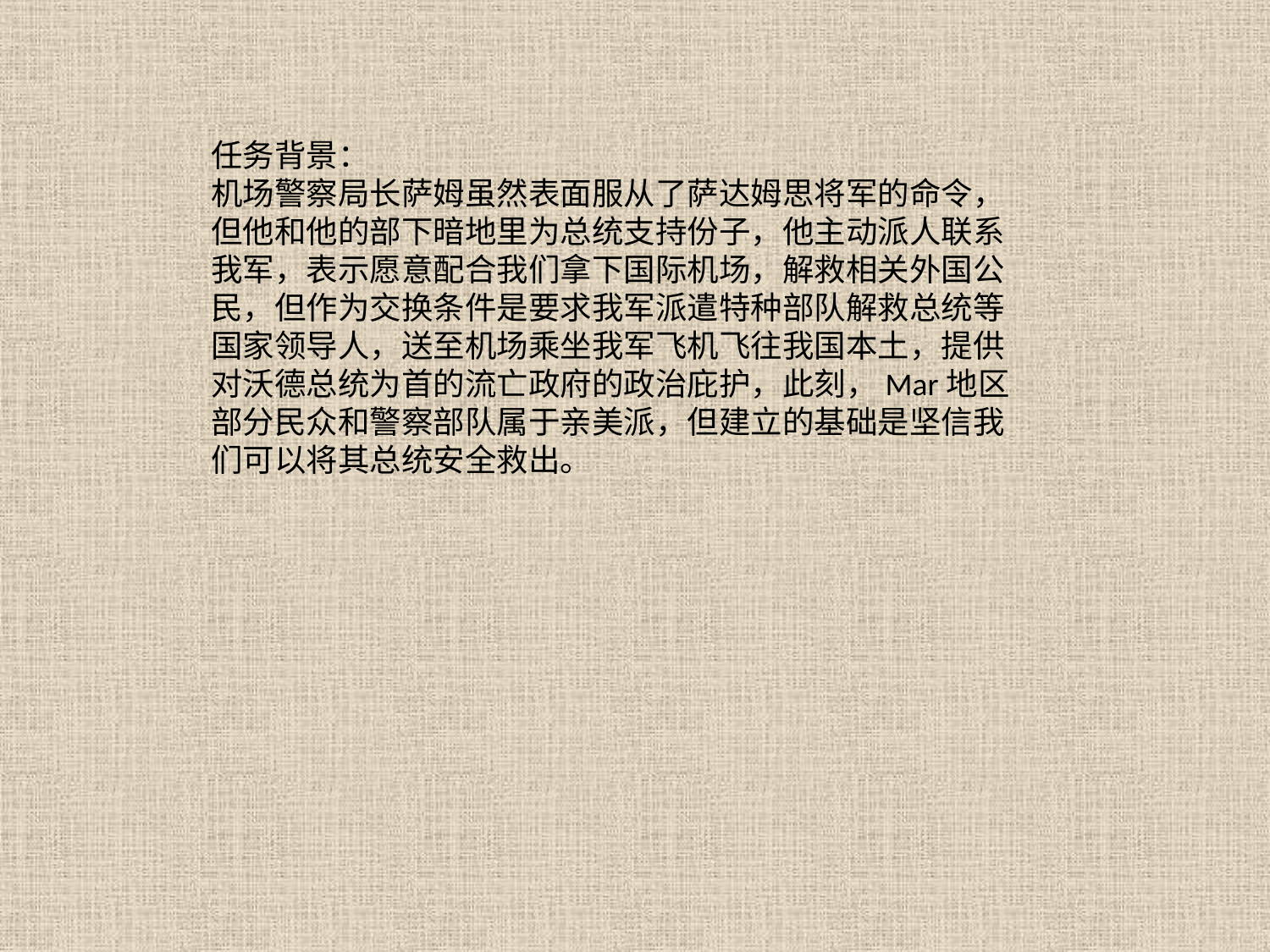

任务背景：
机场警察局长萨姆虽然表面服从了萨达姆思将军的命令，但他和他的部下暗地里为总统支持份子，他主动派人联系我军，表示愿意配合我们拿下国际机场，解救相关外国公民，但作为交换条件是要求我军派遣特种部队解救总统等国家领导人，送至机场乘坐我军飞机飞往我国本土，提供对沃德总统为首的流亡政府的政治庇护，此刻，Mar地区部分民众和警察部队属于亲美派，但建立的基础是坚信我们可以将其总统安全救出。